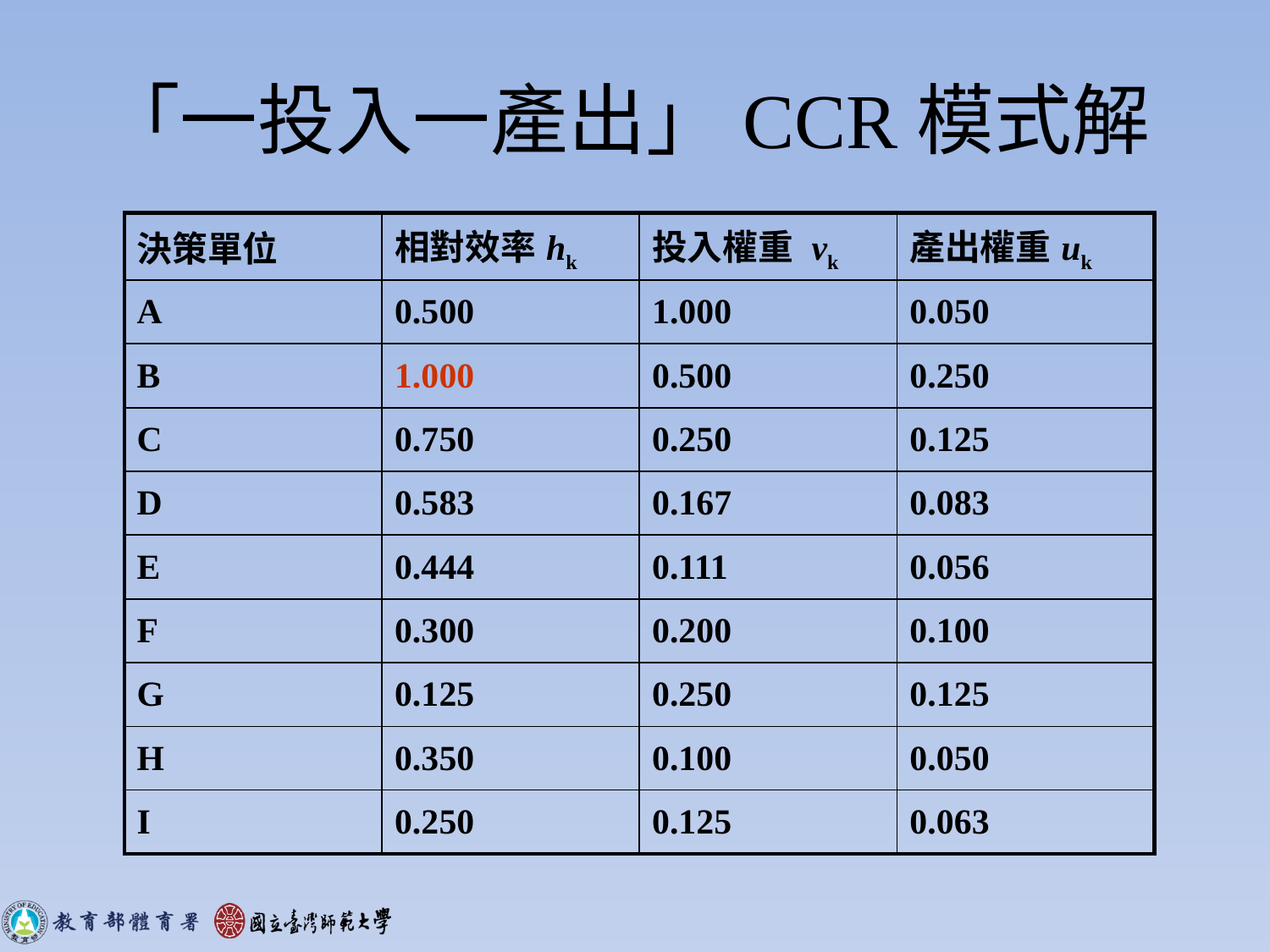

# 「一投入一產出」CCR模式解
| 決策單位 | 相對效率hk | 投入權重 vk | 產出權重uk |
| --- | --- | --- | --- |
| A | 0.500 | 1.000 | 0.050 |
| B | 1.000 | 0.500 | 0.250 |
| C | 0.750 | 0.250 | 0.125 |
| D | 0.583 | 0.167 | 0.083 |
| E | 0.444 | 0.111 | 0.056 |
| F | 0.300 | 0.200 | 0.100 |
| G | 0.125 | 0.250 | 0.125 |
| H | 0.350 | 0.100 | 0.050 |
| I | 0.250 | 0.125 | 0.063 |